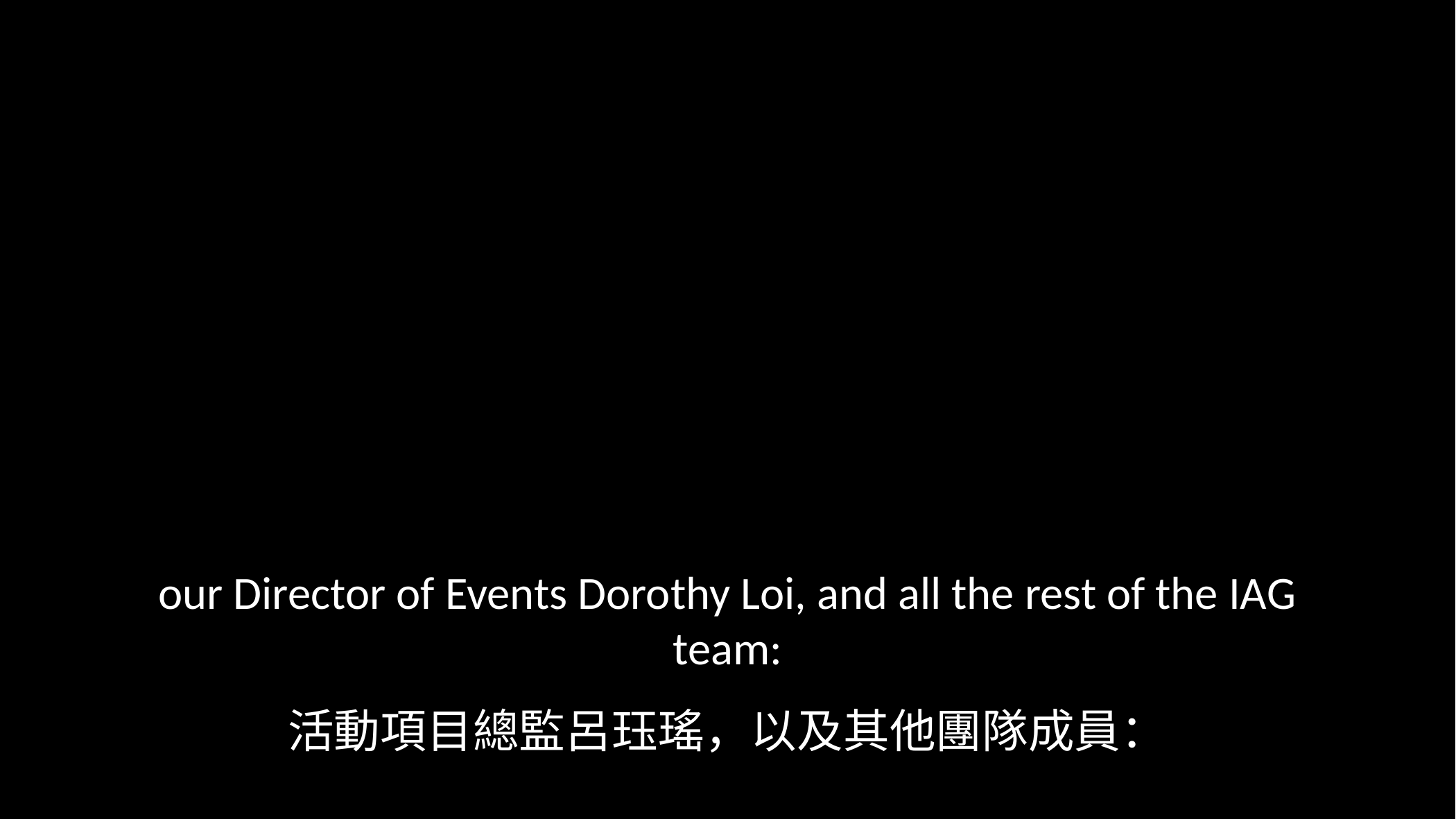

our Director of Events Dorothy Loi, and all the rest of the IAG team:

活動項目總監呂珏瑤，以及其他團隊成員：